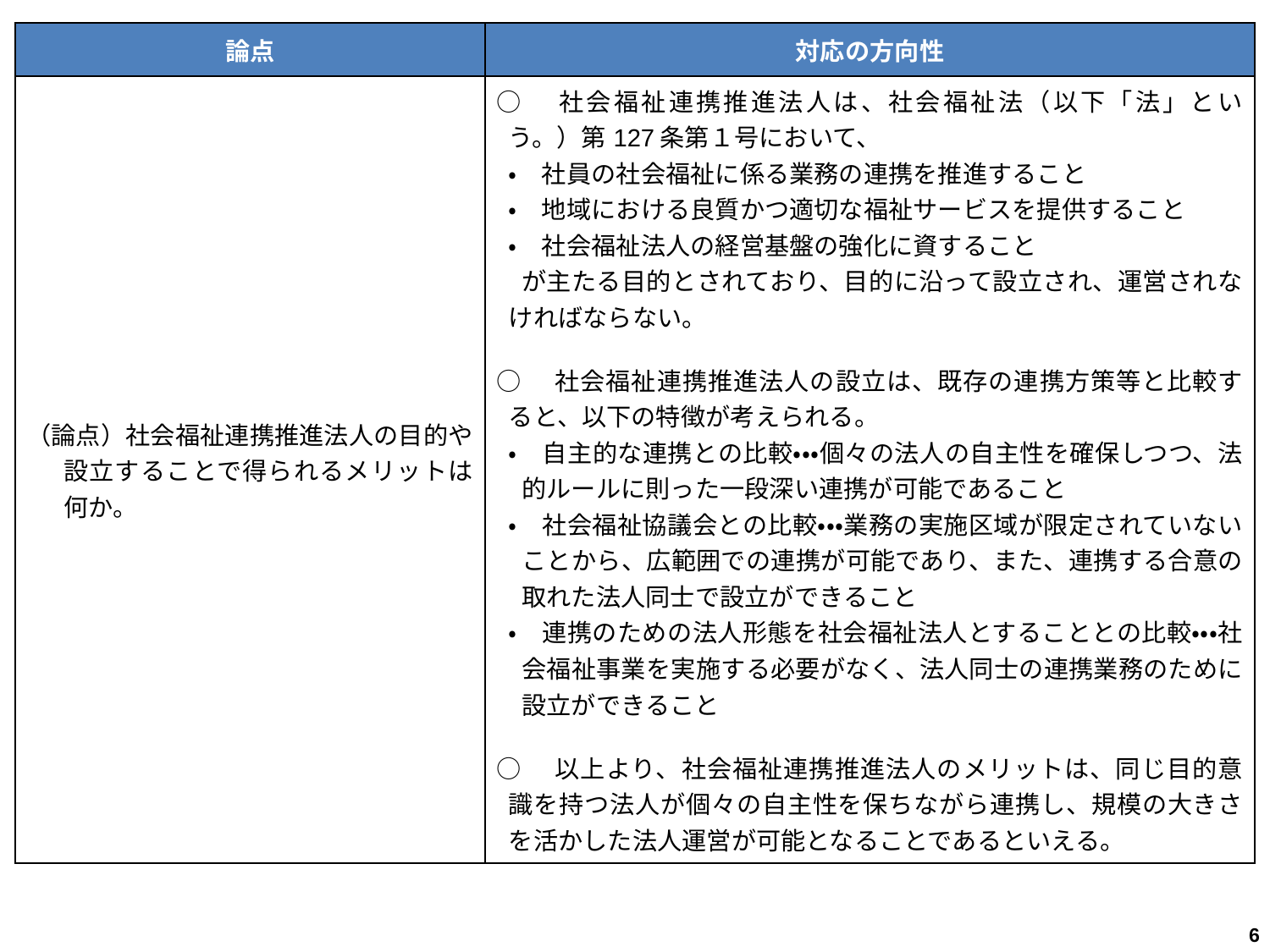

| 論点 | 対応の方向性 |
| --- | --- |
| （論点）社会福祉連携推進法人の目的や設立することで得られるメリットは何か。 | ○　社会福祉連携推進法人は、社会福祉法（以下「法」という。）第127条第１号において、 ・　社員の社会福祉に係る業務の連携を推進すること ・　地域における良質かつ適切な福祉サービスを提供すること ・　社会福祉法人の経営基盤の強化に資すること 　が主たる目的とされており、目的に沿って設立され、運営されなければならない。 ○　社会福祉連携推進法人の設立は、既存の連携方策等と比較すると、以下の特徴が考えられる。 ・　自主的な連携との比較・・・個々の法人の自主性を確保しつつ、法的ルールに則った一段深い連携が可能であること ・　社会福祉協議会との比較・・・業務の実施区域が限定されていないことから、広範囲での連携が可能であり、また、連携する合意の取れた法人同士で設立ができること ・　連携のための法人形態を社会福祉法人とすることとの比較・・・社会福祉事業を実施する必要がなく、法人同士の連携業務のために設立ができること ○　以上より、社会福祉連携推進法人のメリットは、同じ目的意識を持つ法人が個々の自主性を保ちながら連携し、規模の大きさを活かした法人運営が可能となることであるといえる。 |
6